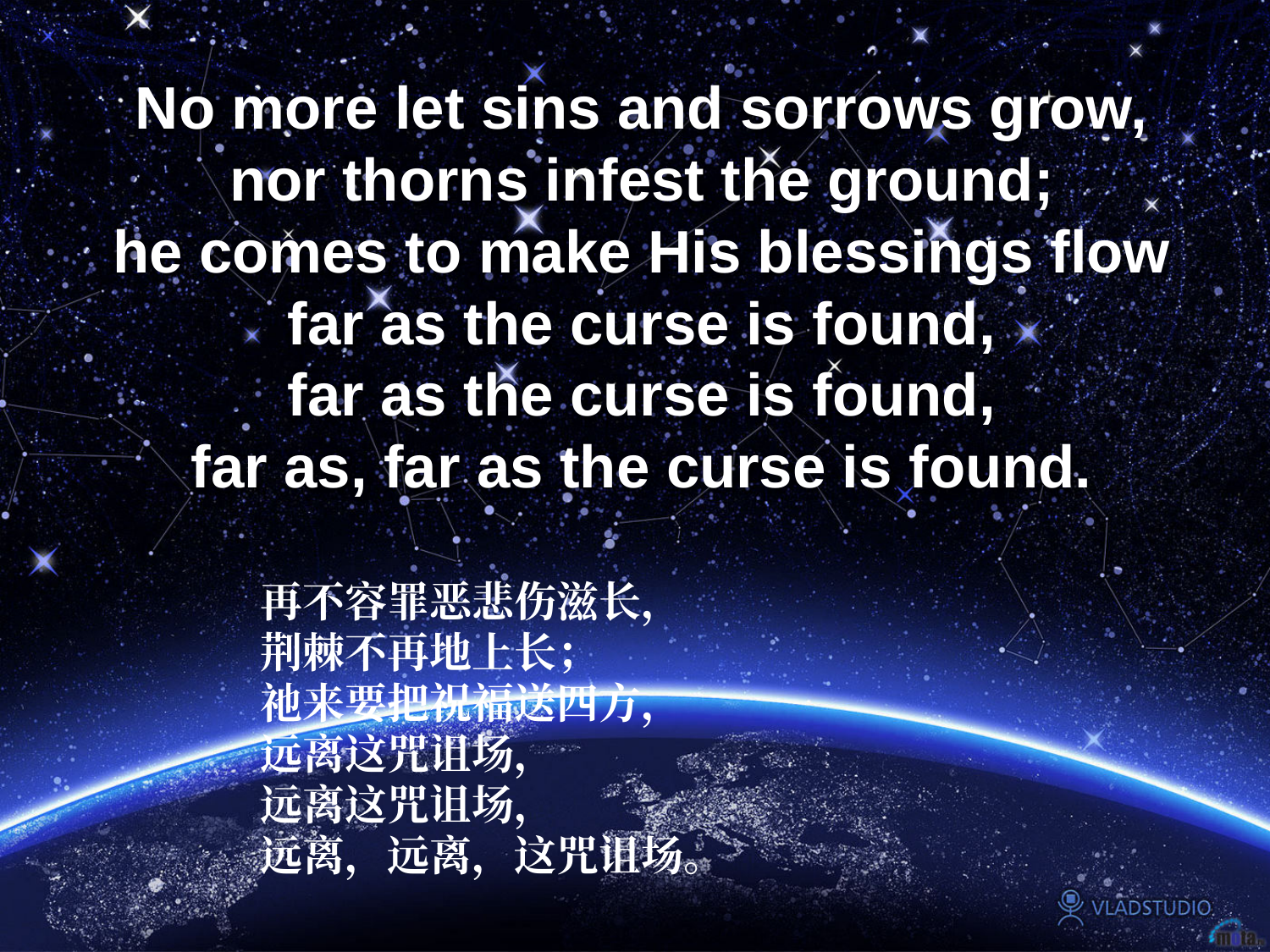

No more let sins and sorrows grow,
nor thorns infest the ground;
he comes to make His blessings flow
far as the curse is found,
far as the curse is found,
far as, far as the curse is found.
再不容罪恶悲伤滋长，
荆棘不再地上长；
祂来要把祝福送四方，
远离这咒诅场，
远离这咒诅场，
远离，远离，这咒诅场。